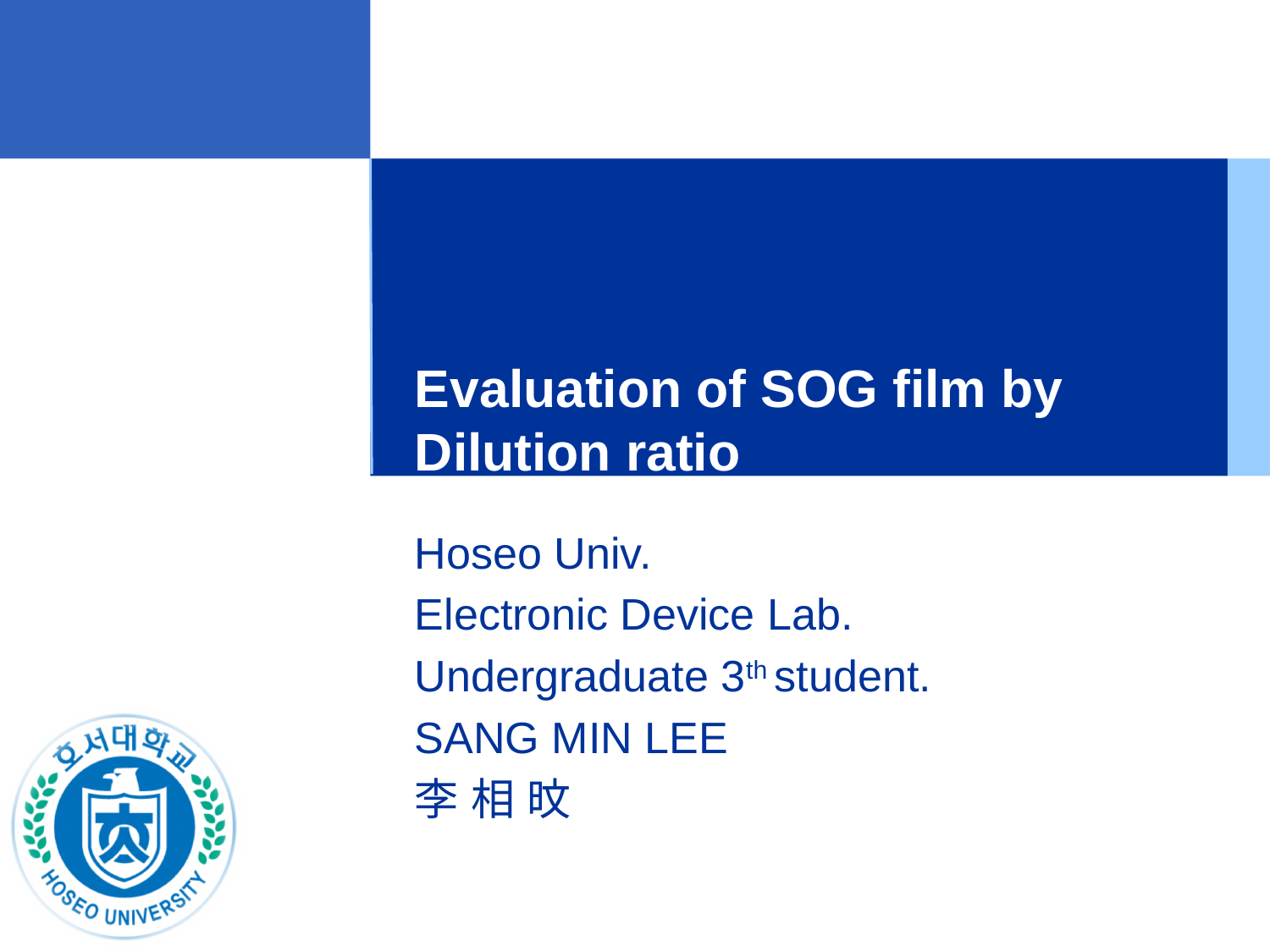

# Evaluation of SOG film by Dilution ratio
Hoseo Univ.
Electronic Device Lab.
Undergraduate 3th student.
SANG MIN LEE
李 相 旼